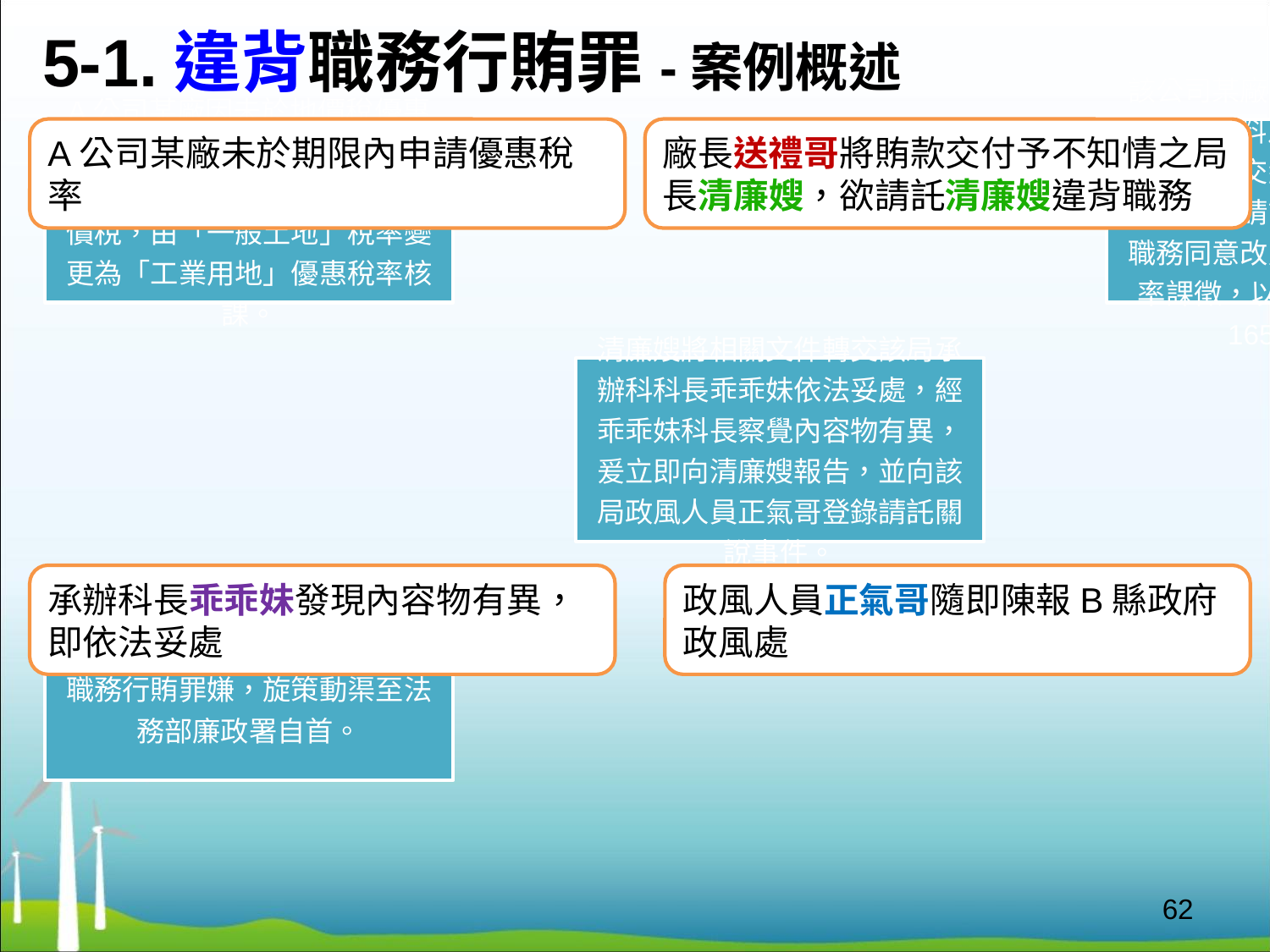

5-1.違背職務行賄罪-案例概述
A公司某廠未於期限內申請優惠稅率
清廉嫂將相關文件轉交該局承辦科科長乖乖妹依法妥處，經乖乖妹科長察覺內容物有異，爰立即向清廉嫂報告，並向該局政風人員正氣哥登錄請託關說事件。
廠長送禮哥將賄款交付予不知情之局長清廉嫂，欲請託清廉嫂違背職務
承辦科長乖乖妹發現內容物有異，即依法妥處
政風人員正氣哥隨即陳報B縣政府政風處
62